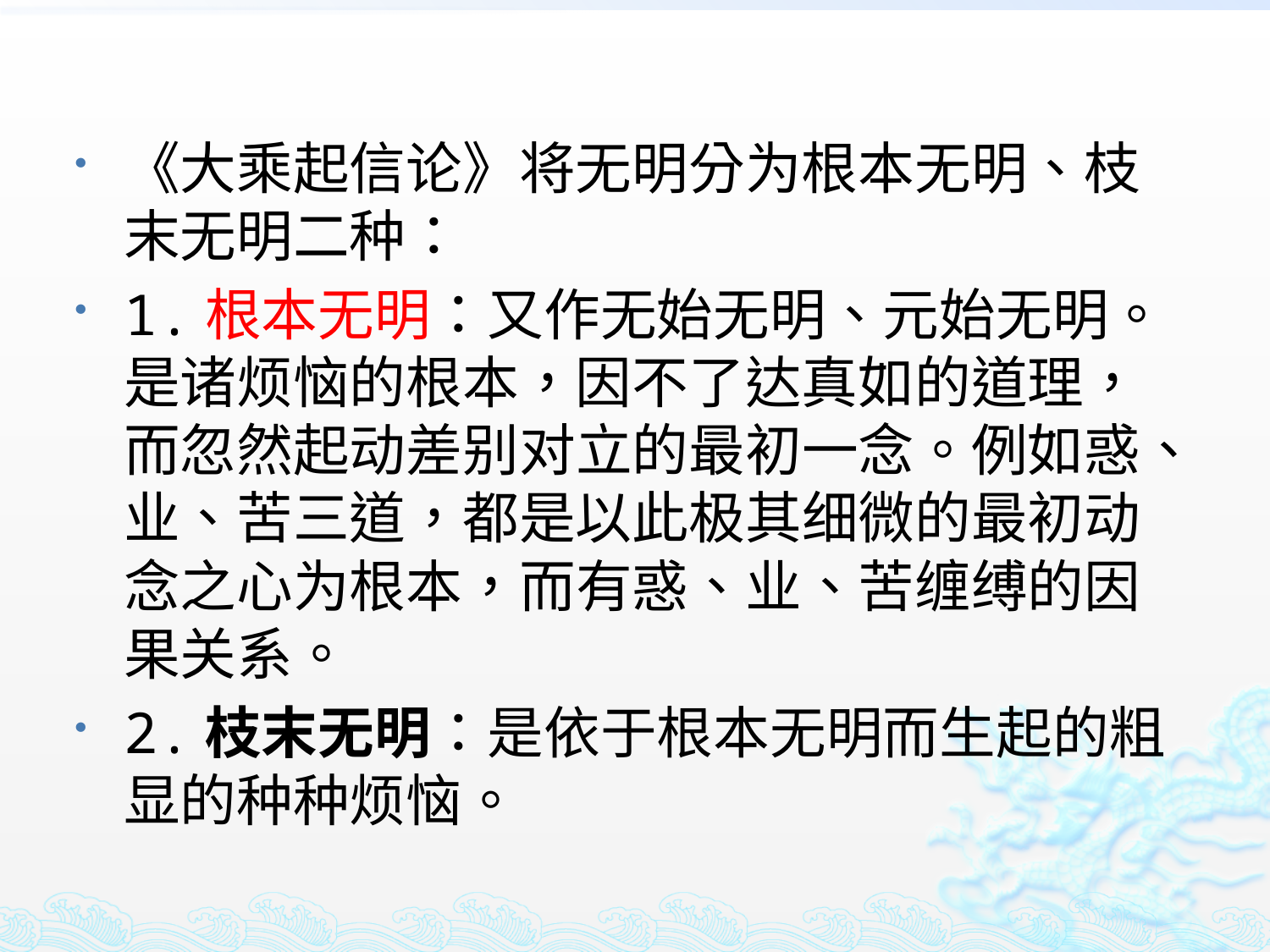

《大乘起信论》将无明分为根本无明、枝末无明二种：
1.根本无明：又作无始无明、元始无明。是诸烦恼的根本，因不了达真如的道理，而忽然起动差别对立的最初一念。例如惑、业、苦三道，都是以此极其细微的最初动念之心为根本，而有惑、业、苦缠缚的因果关系。
2.枝末无明：是依于根本无明而生起的粗显的种种烦恼。